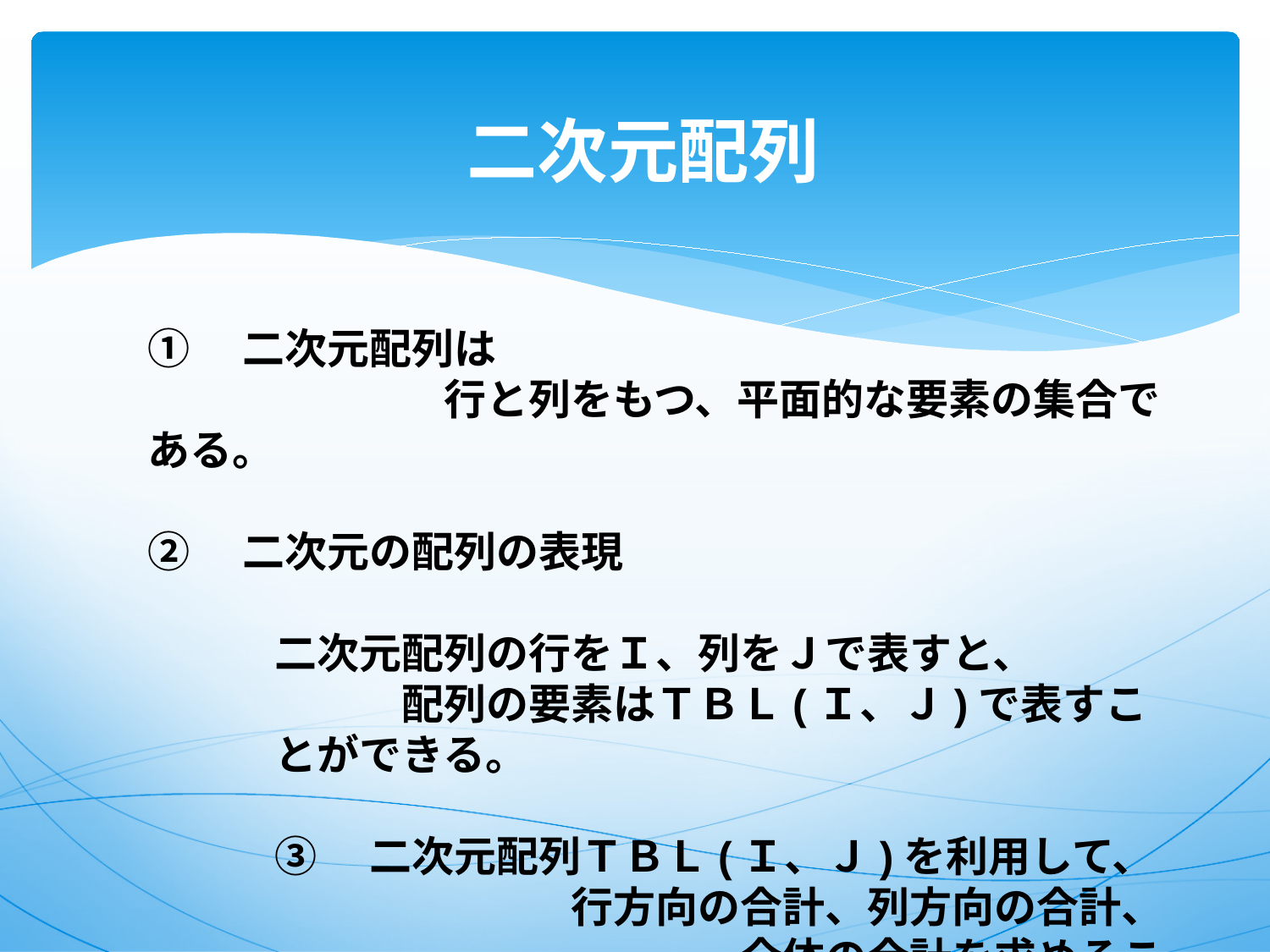

# 二次元配列
①　二次元配列は
　　　　　　　行と列をもつ、平面的な要素の集合である。

②　二次元の配列の表現

　　　二次元配列の行をＩ、列をＪで表すと、
　　　配列の要素はＴＢＬ(Ｉ、Ｊ)で表すことができる。

③　二次元配列ＴＢＬ(Ｉ、Ｊ)を利用して、
　　　　　　　行方向の合計、列方向の合計、
　　　　　　　　　　　全体の合計を求めることができる。